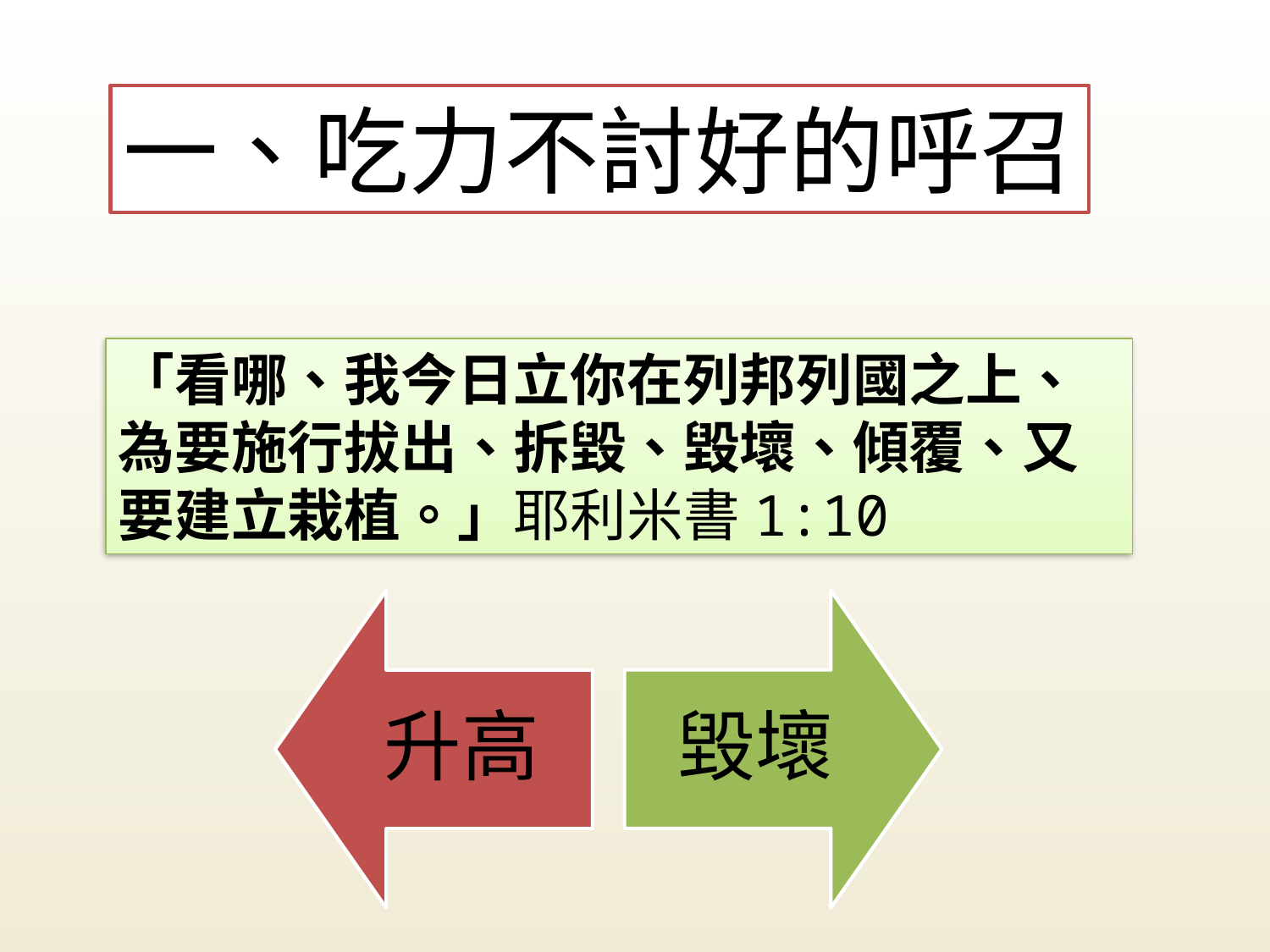

一、吃力不討好的呼召
「看哪、我今日立你在列邦列國之上、為要施行拔出、拆毀、毀壞、傾覆、又要建立栽植。」耶利米書1:10
升高
毀壞